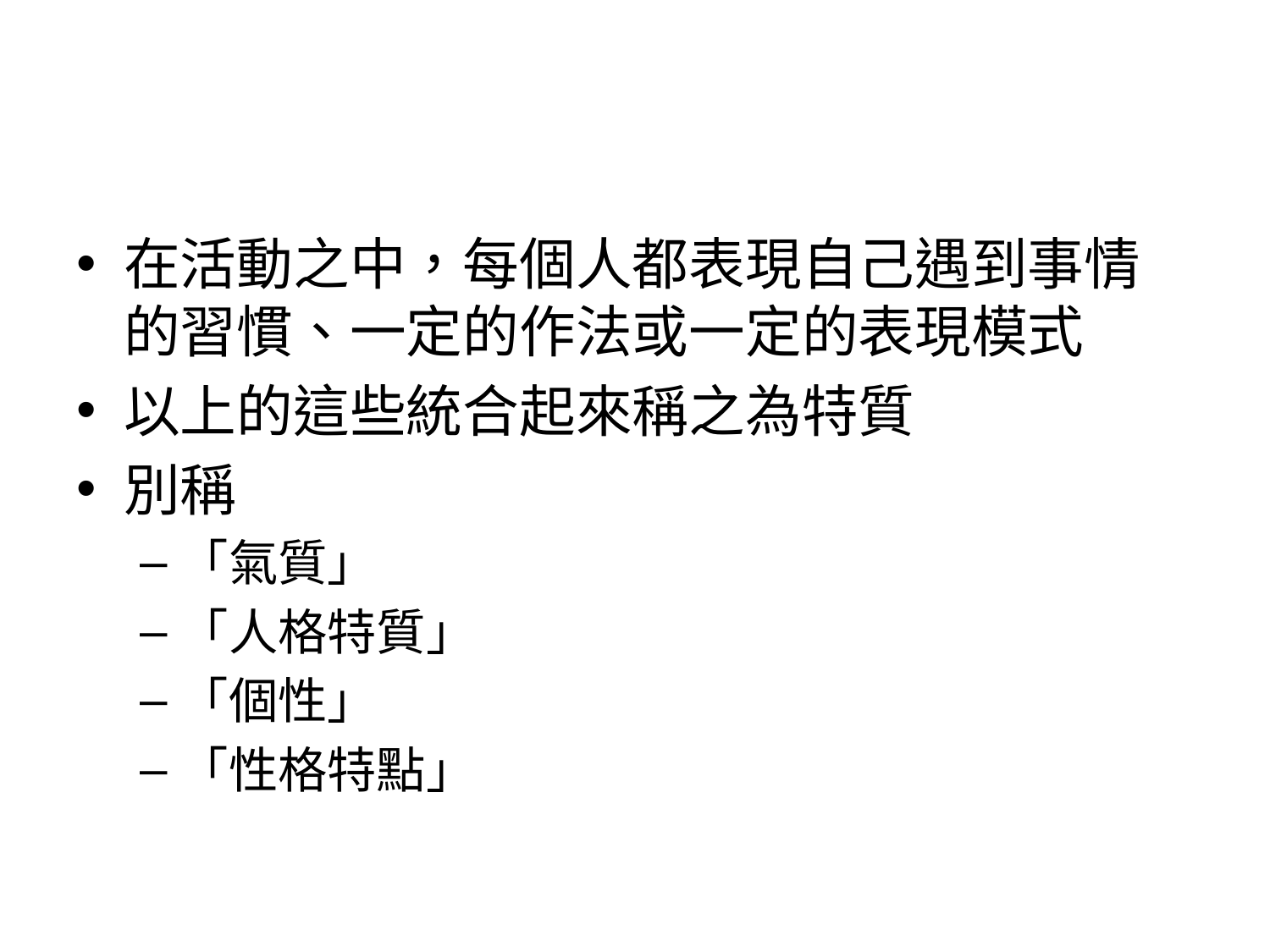

#
在活動之中，每個人都表現自己遇到事情的習慣、一定的作法或一定的表現模式
以上的這些統合起來稱之為特質
別稱
「氣質」
「人格特質」
「個性」
「性格特點」